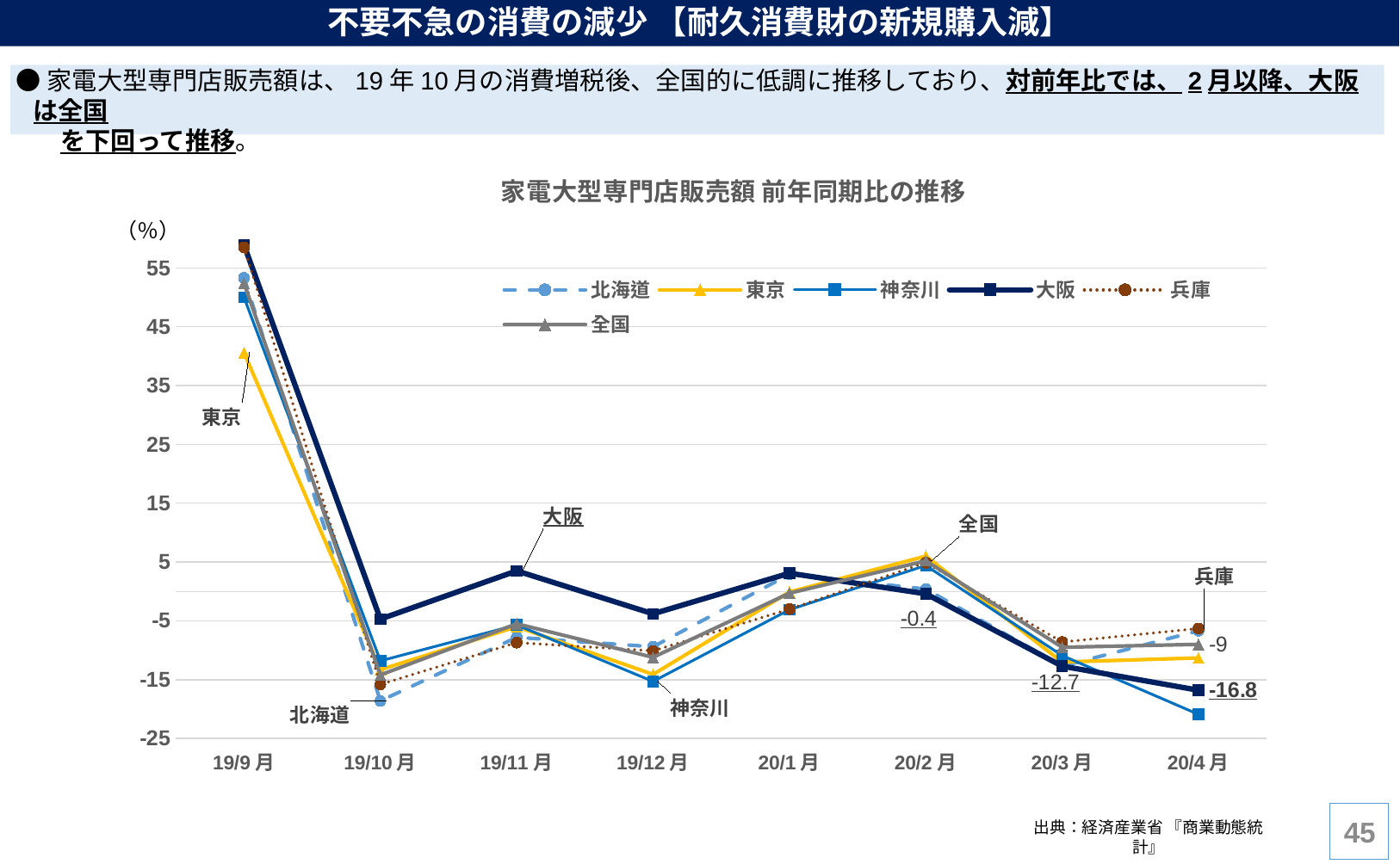

不要不急の消費の減少 【耐久消費財の新規購入減】
 ●家電大型専門店販売額は、19年10月の消費増税後、全国的に低調に推移しており、対前年比では、2月以降、大阪は全国
　　を下回って推移。

### Chart: 家電大型専門店販売額 前年同期比の推移

| Category | 北海道 | 東京 | 神奈川 | 大阪 | 兵庫 | 全国 |
|---|---|---|---|---|---|---|
| 19/9月 | 53.3 | 40.6 | 50.0 | 58.9 | 58.5 | 52.4 |
| 19/10月 | -18.6 | -13.3 | -11.8 | -4.7 | -15.8 | -14.2 |
| 19/11月 | -7.8 | -6.0 | -5.7 | 3.5 | -8.7 | -5.5 |
| 19/12月 | -9.4 | -14.1 | -15.3 | -3.8 | -10.1 | -11.2 |
| 20/1月 | 2.9 | -0.1 | -3.1 | 3.1 | -3.0 | -0.3 |
| 20/2月 | 0.4 | 6.0 | 4.4 | -0.4 | 4.9 | 5.2 |
| 20/3月 | -12.7 | -12.0 | -10.9 | -12.7 | -8.6 | -9.5 |
| 20/4月 | -6.7 | -11.3 | -20.9 | -16.8 | -6.3 | -9.0 |
45
出典：経済産業省 『商業動態統計』